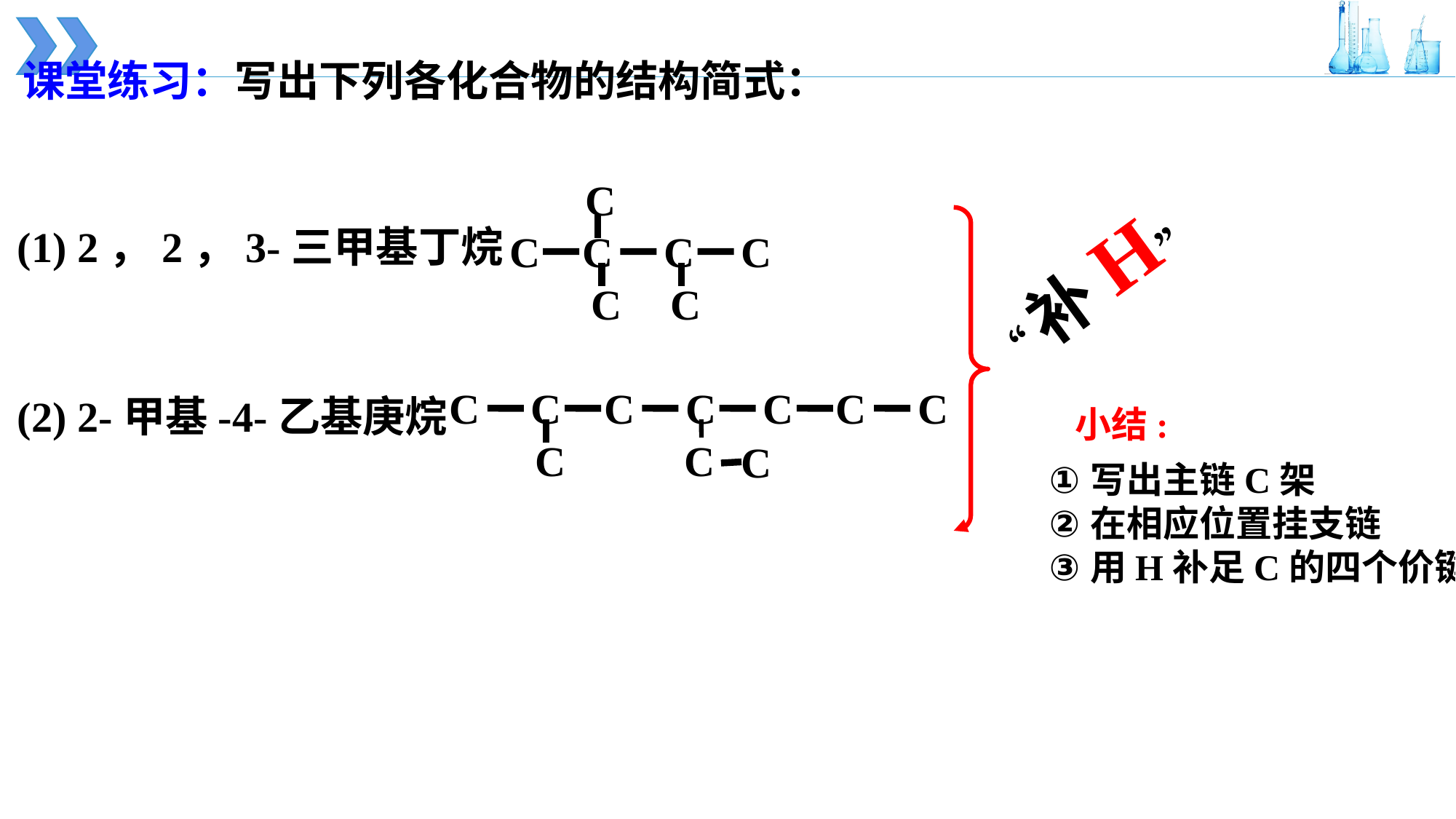

课堂练习：写出下列各化合物的结构简式：

(1) 2，2，3-三甲基丁烷

(2) 2-甲基-4-乙基庚烷
C

C
C
C
C

“补H”

C

C
C
C
C
C
C
C
C

小结:

C

C
C

写出主链C架
在相应位置挂支链
用H补足C的四个价键